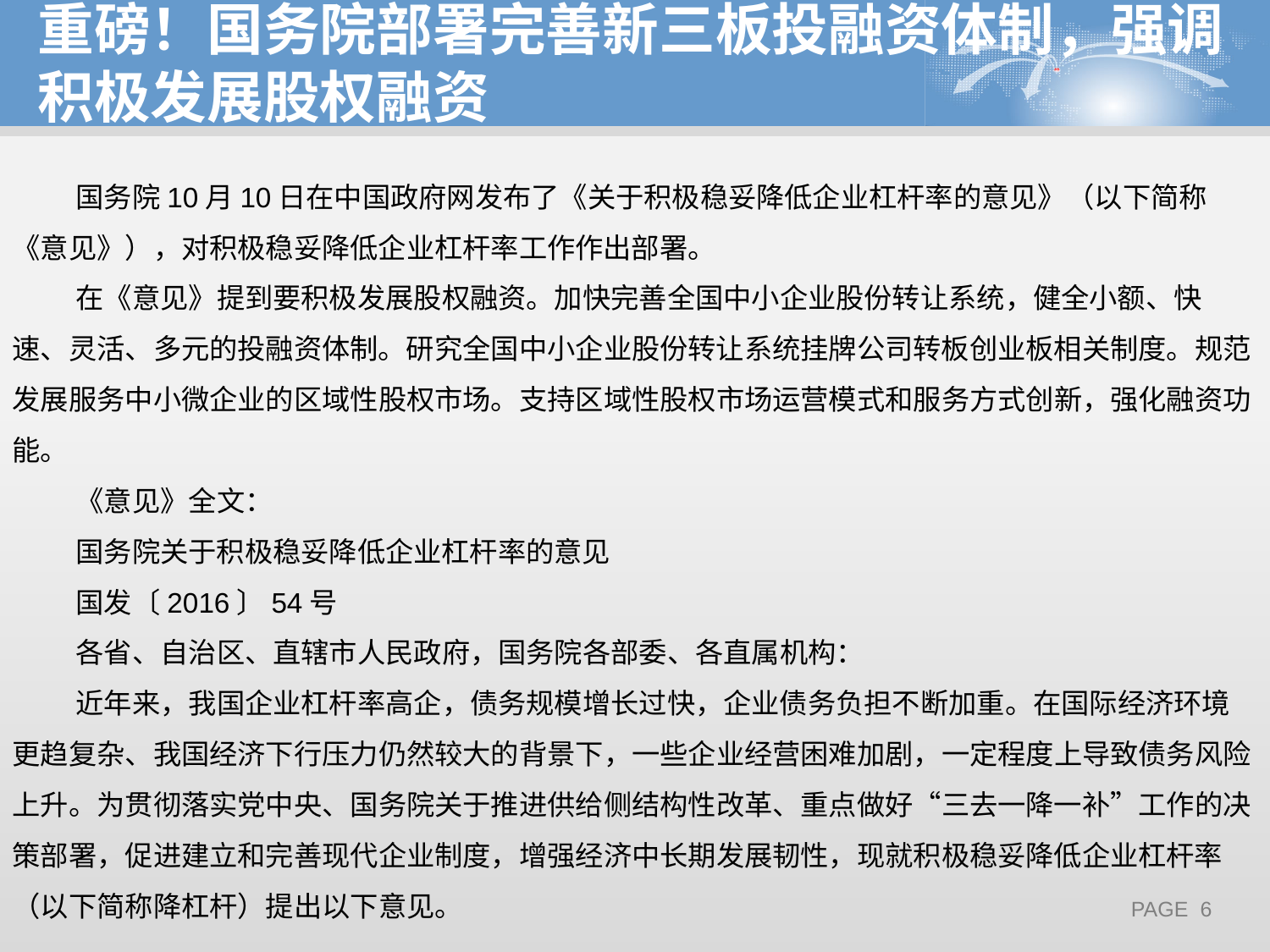

重磅！国务院部署完善新三板投融资体制，强调积极发展股权融资
国务院10月10日在中国政府网发布了《关于积极稳妥降低企业杠杆率的意见》（以下简称《意见》），对积极稳妥降低企业杠杆率工作作出部署。
在《意见》提到要积极发展股权融资。加快完善全国中小企业股份转让系统，健全小额、快速、灵活、多元的投融资体制。研究全国中小企业股份转让系统挂牌公司转板创业板相关制度。规范发展服务中小微企业的区域性股权市场。支持区域性股权市场运营模式和服务方式创新，强化融资功能。
《意见》全文：
国务院关于积极稳妥降低企业杠杆率的意见
国发〔2016〕54号
各省、自治区、直辖市人民政府，国务院各部委、各直属机构：
近年来，我国企业杠杆率高企，债务规模增长过快，企业债务负担不断加重。在国际经济环境更趋复杂、我国经济下行压力仍然较大的背景下，一些企业经营困难加剧，一定程度上导致债务风险上升。为贯彻落实党中央、国务院关于推进供给侧结构性改革、重点做好“三去一降一补”工作的决策部署，促进建立和完善现代企业制度，增强经济中长期发展韧性，现就积极稳妥降低企业杠杆率（以下简称降杠杆）提出以下意见。